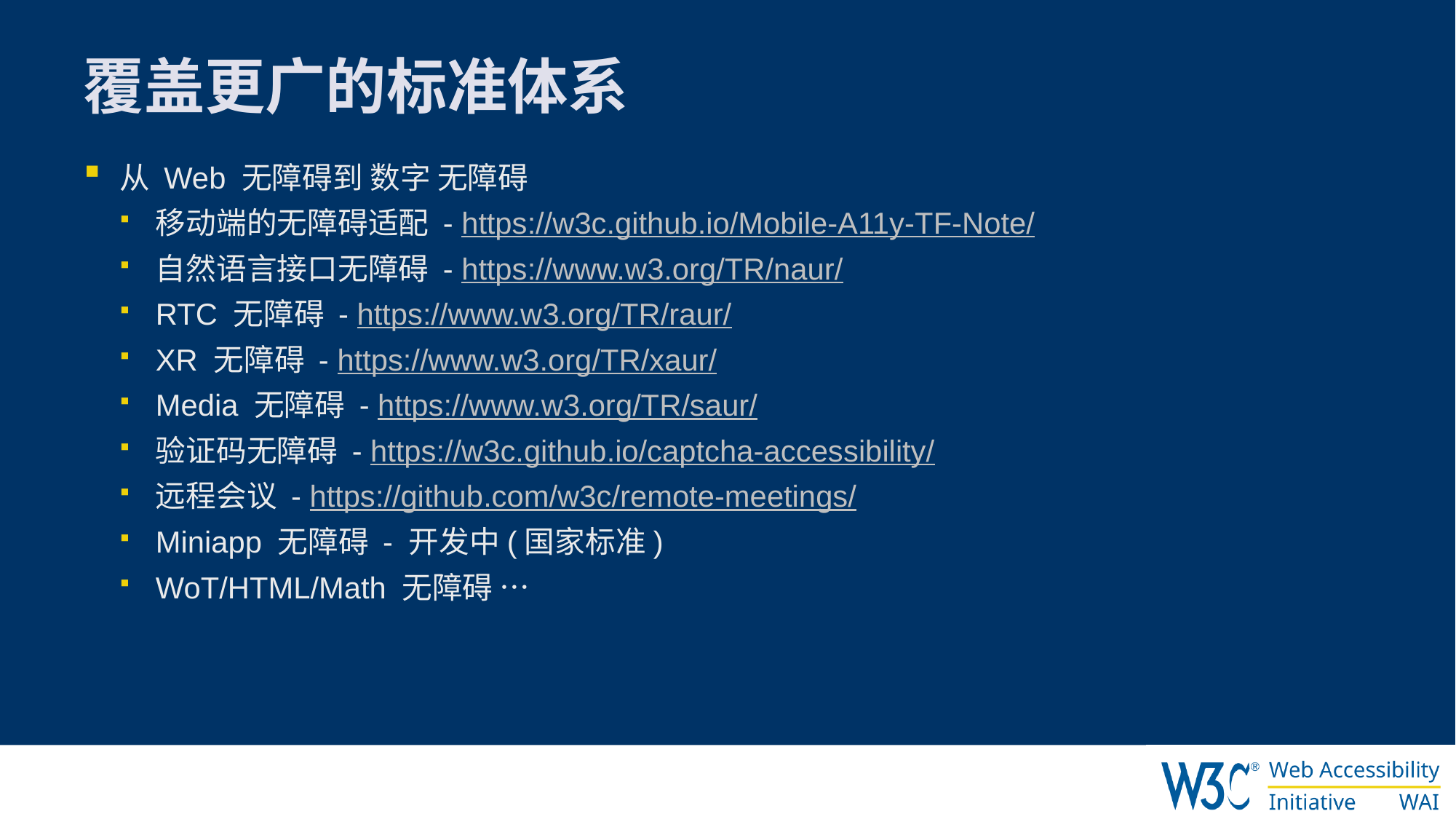

# 覆盖更广的标准体系
从 Web 无障碍到 数字 无障碍
移动端的无障碍适配 - https://w3c.github.io/Mobile-A11y-TF-Note/
自然语言接口无障碍 - https://www.w3.org/TR/naur/
RTC 无障碍 - https://www.w3.org/TR/raur/
XR 无障碍 - https://www.w3.org/TR/xaur/
Media 无障碍 - https://www.w3.org/TR/saur/
验证码无障碍 - https://w3c.github.io/captcha-accessibility/
远程会议 - https://github.com/w3c/remote-meetings/
Miniapp 无障碍 - 开发中(国家标准)
WoT/HTML/Math 无障碍 …